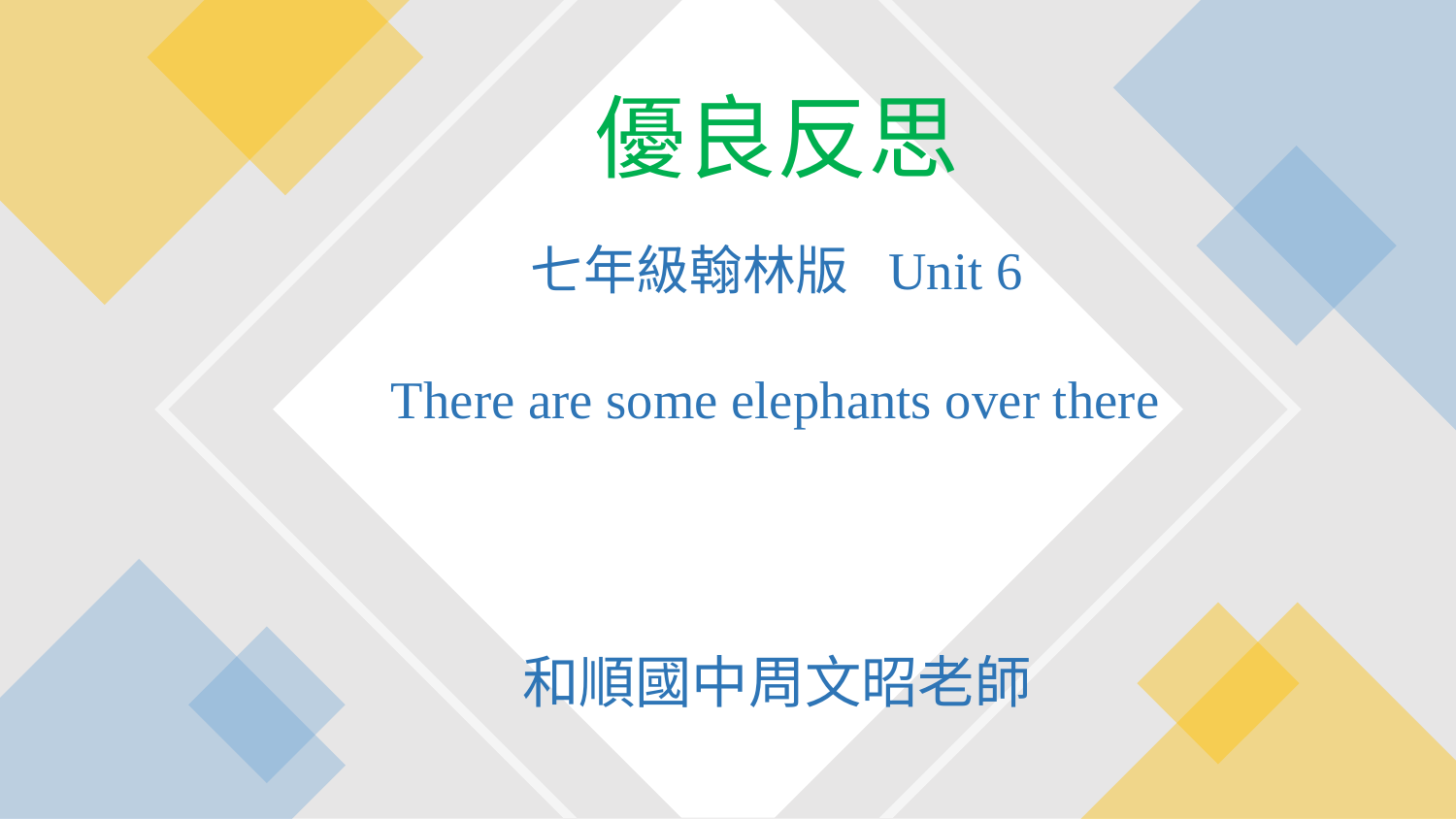

優良反思
七年級翰林版 Unit 6
 There are some elephants over there

和順國中周文昭老師